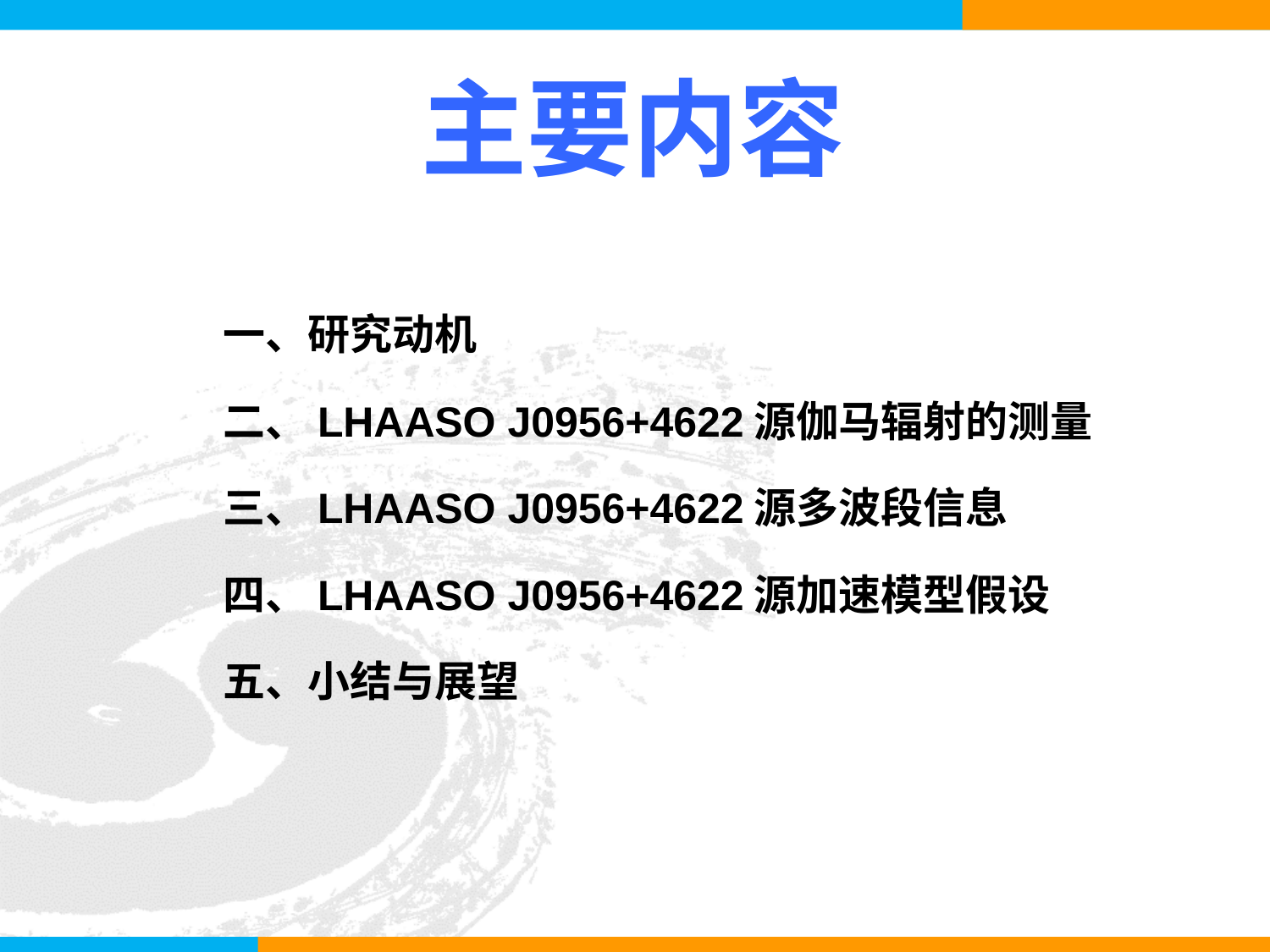

# 主要内容
一、研究动机
二、LHAASO J0956+4622源伽马辐射的测量
三、LHAASO J0956+4622源多波段信息
四、LHAASO J0956+4622源加速模型假设
五、小结与展望